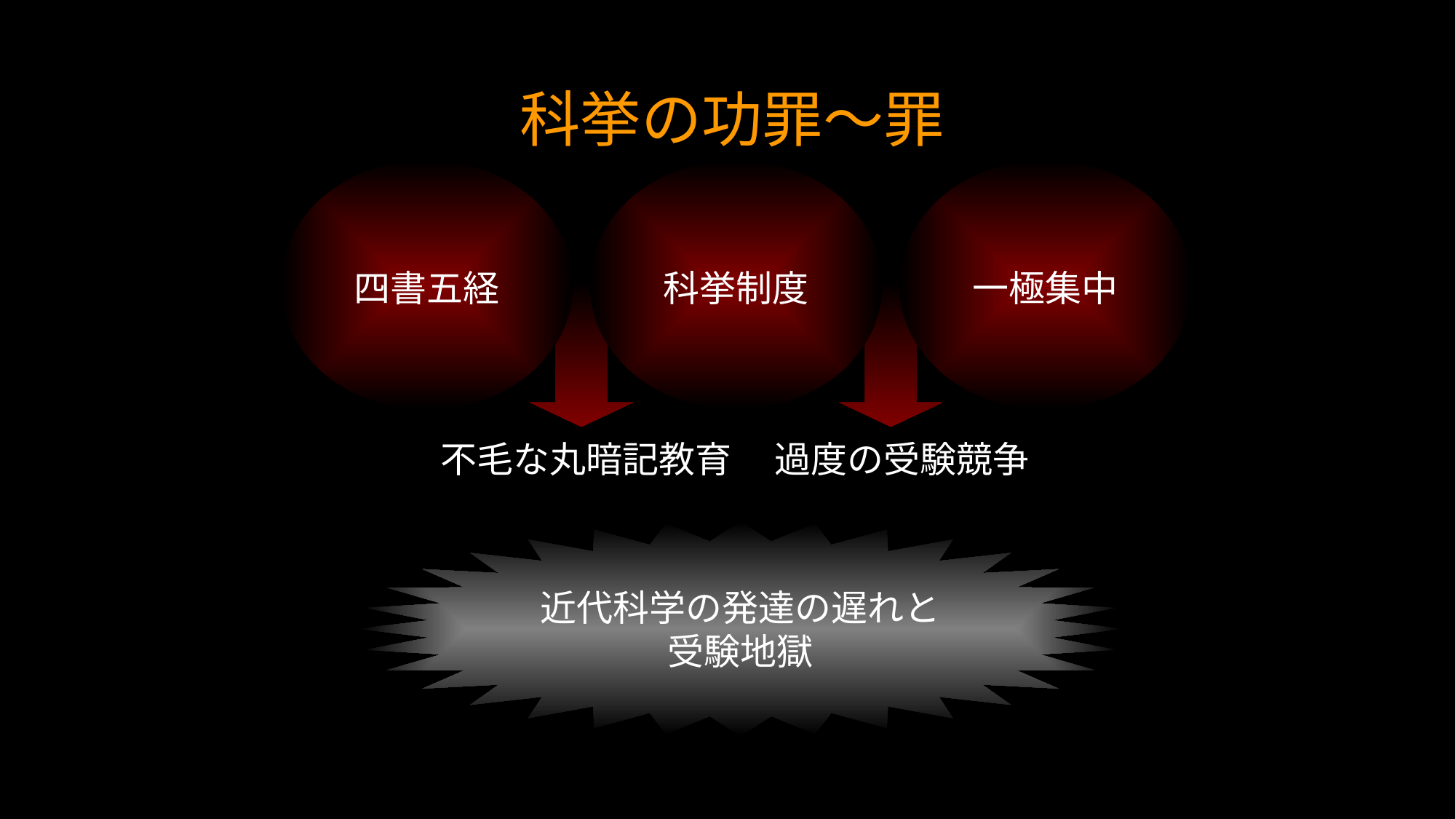

# 科挙の功罪～罪
四書五経

不毛な丸暗記教育
科挙制度
一極集中

過度の受験競争
近代科学の発達の遅れと
受験地獄